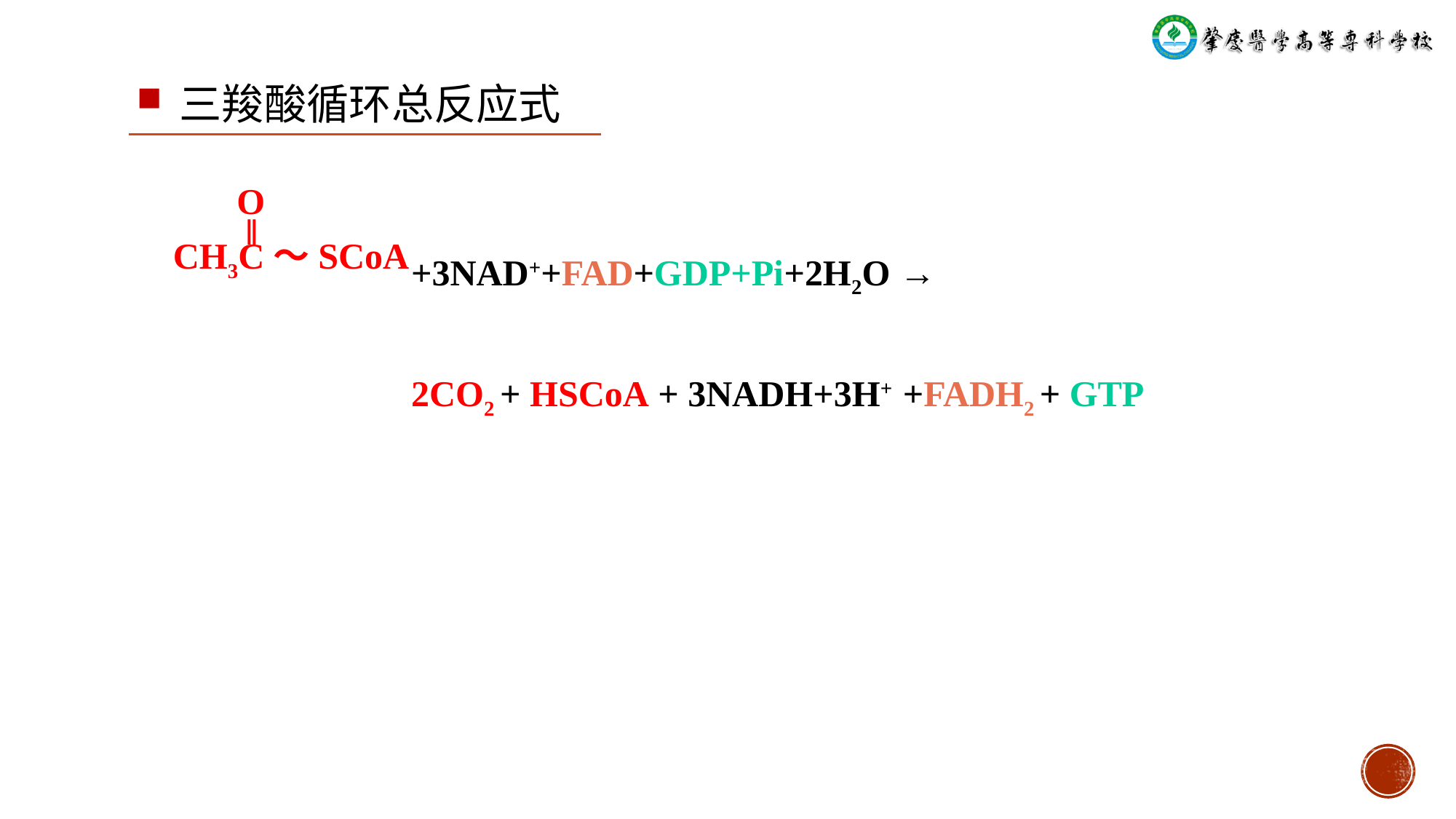

三羧酸循环总反应式
       O
        ‖
CH3C～SCoA
+3NAD++FAD+GDP+Pi+2H2O →

2CO2 + HSCoA + 3NADH+3H+  +FADH2 + GTP